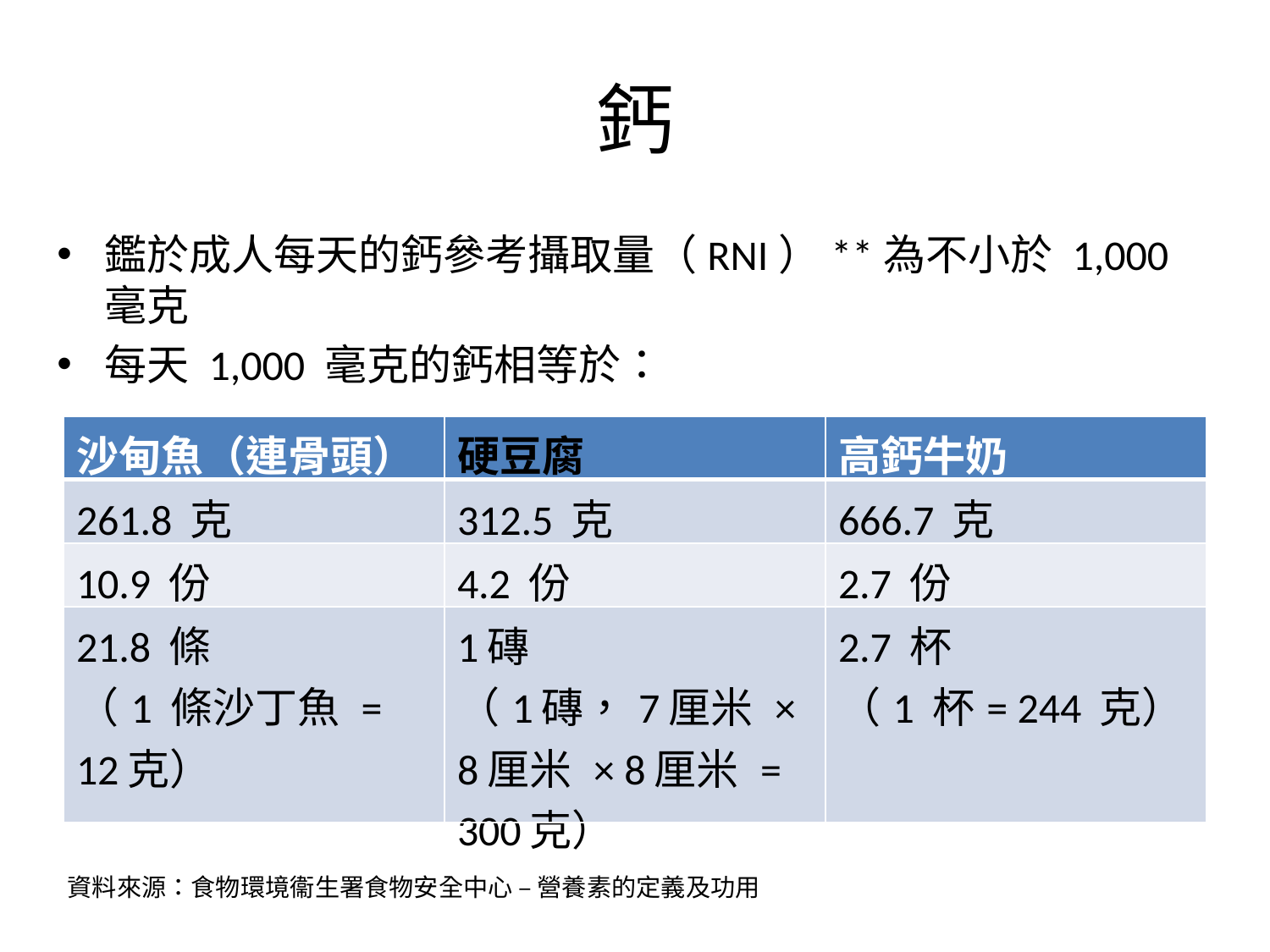

# 鈣
鑑於成人每天的鈣參考攝取量（RNI）**為不小於 1,000 毫克
每天 1,000 毫克的鈣相等於：
| 沙甸魚（連骨頭） | 硬豆腐 | 高鈣牛奶 |
| --- | --- | --- |
| 261.8 克 | 312.5 克 | 666.7 克 |
| 10.9 份 | 4.2 份 | 2.7 份 |
| 21.8 條 （1 條沙丁魚 = 12克） | 1磚 （1磚，7厘米 × 8厘米 × 8厘米 = 300克） | 2.7 杯 （1 杯= 244 克） |
資料來源：食物環境衞生署食物安全中心 – 營養素的定義及功用